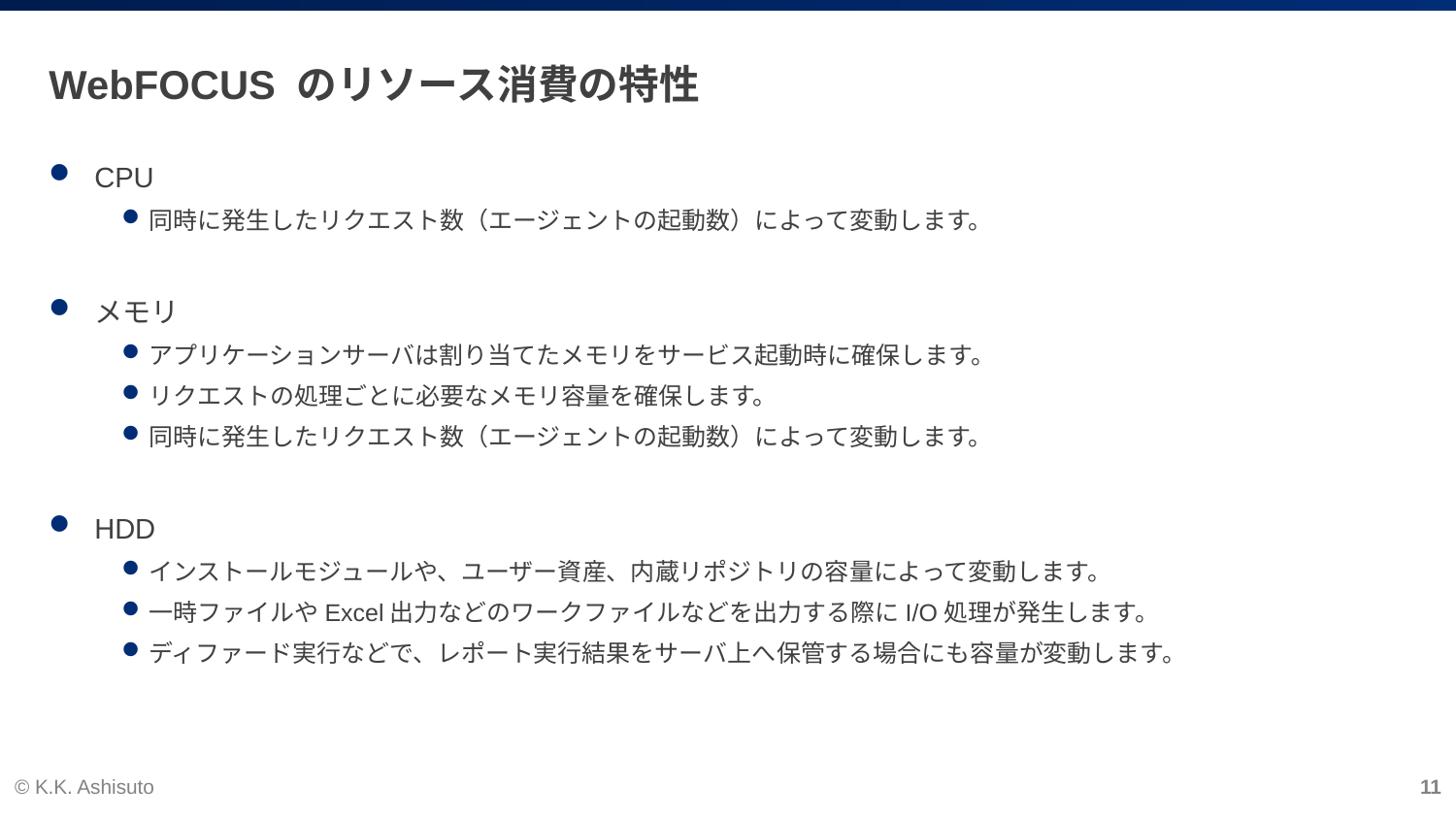

# WebFOCUS のリソース消費の特性
CPU
同時に発生したリクエスト数（エージェントの起動数）によって変動します。

メモリ
アプリケーションサーバは割り当てたメモリをサービス起動時に確保します。
リクエストの処理ごとに必要なメモリ容量を確保します。
同時に発生したリクエスト数（エージェントの起動数）によって変動します。

HDD
インストールモジュールや、ユーザー資産、内蔵リポジトリの容量によって変動します。
一時ファイルやExcel出力などのワークファイルなどを出力する際にI/O処理が発生します。
ディファード実行などで、レポート実行結果をサーバ上へ保管する場合にも容量が変動します。

© K.K. Ashisuto
11